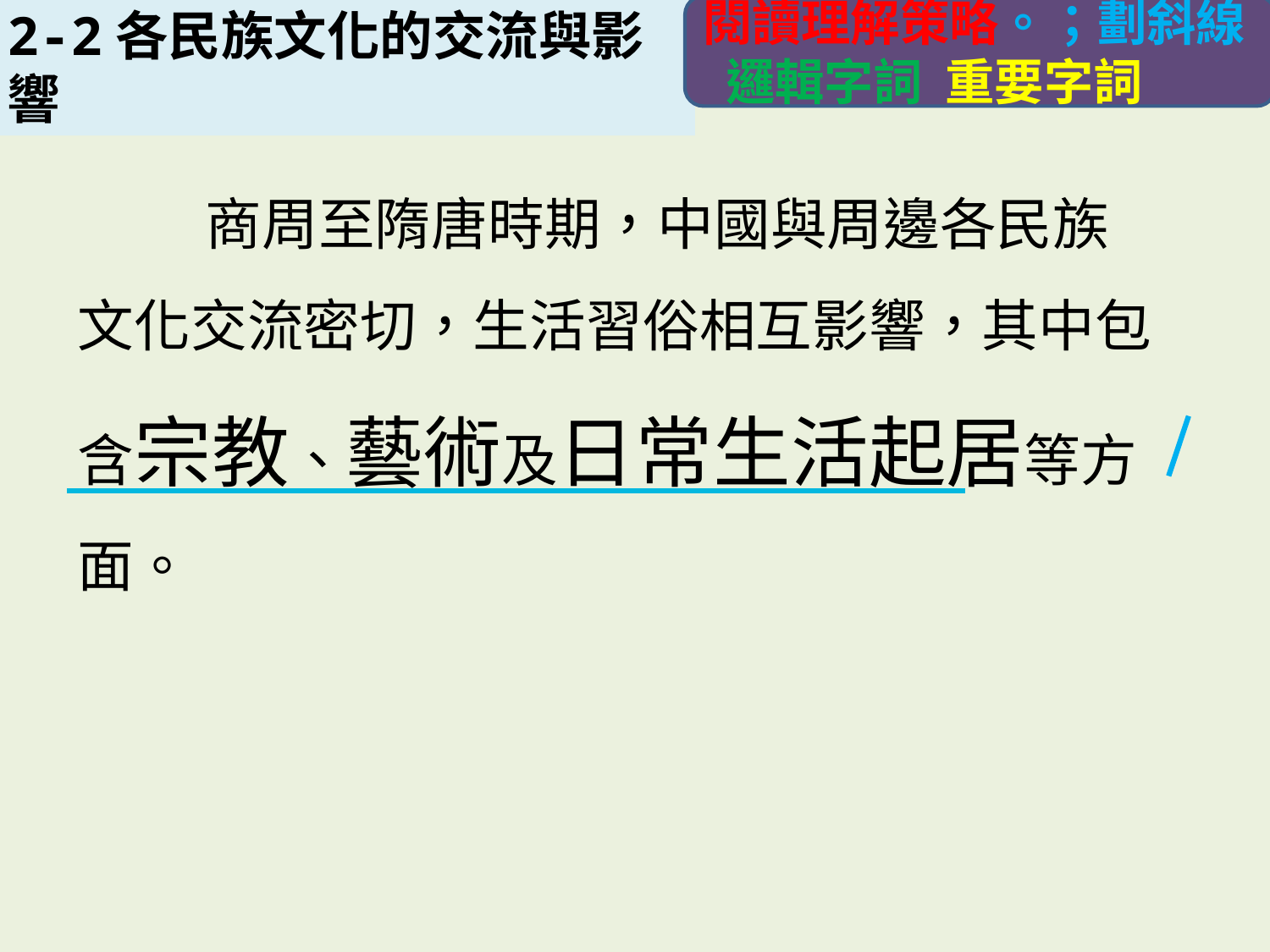

2-2各民族文化的交流與影響
閱讀理解策略。；劃斜線
 邏輯字詞  重要字詞
         商周至隋唐時期，中國與周邊各民族文化交流密切，生活習俗相互影響，其中包含宗教、藝術及日常生活起居等方面。